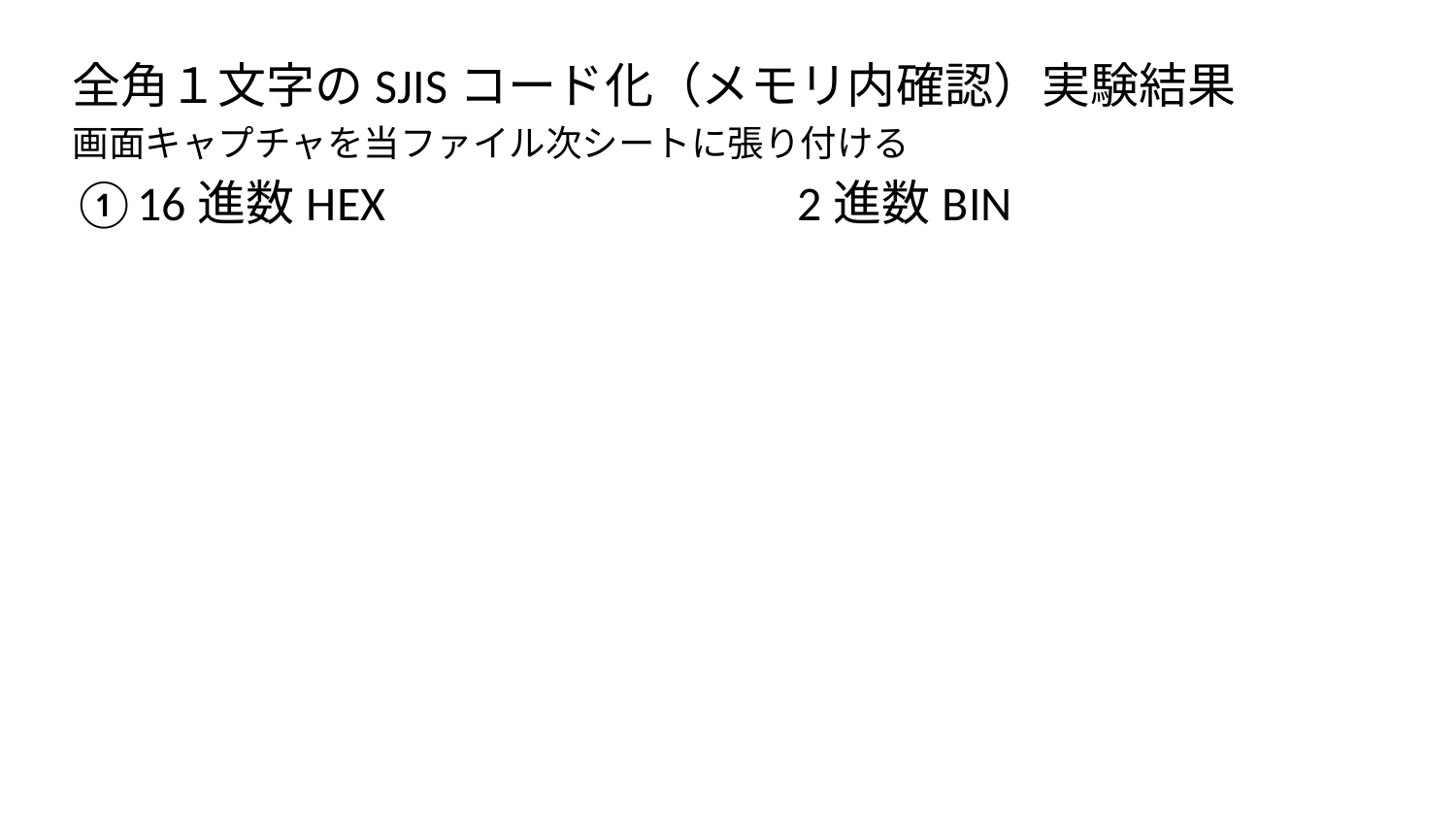

全角１文字のSJISコード化（メモリ内確認）実験結果
画面キャプチャを当ファイル次シートに張り付ける
①16進数HEX　　　　　　　　2進数BIN